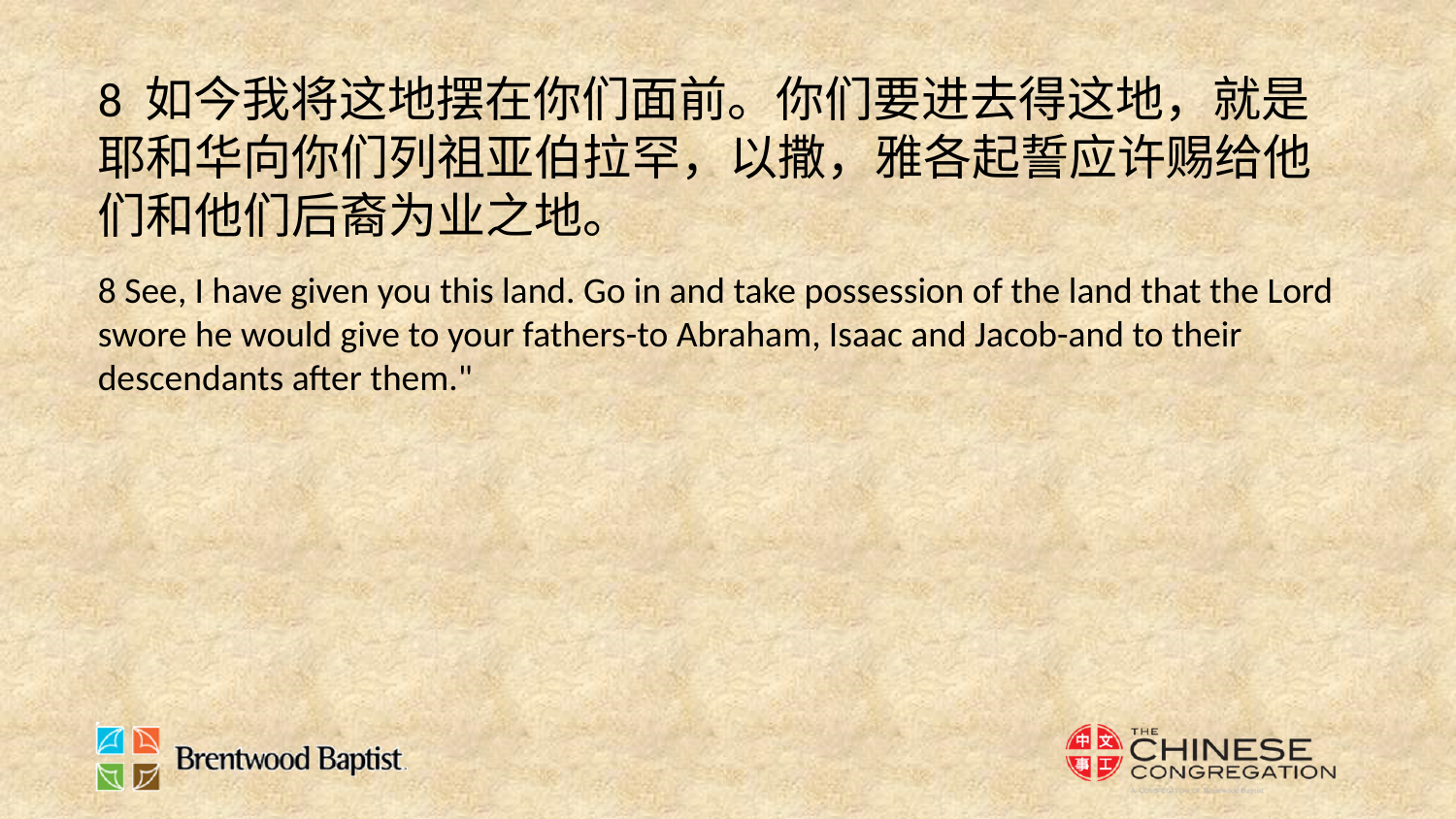

8 如今我将这地摆在你们面前。你们要进去得这地，就是耶和华向你们列祖亚伯拉罕，以撒，雅各起誓应许赐给他们和他们后裔为业之地。

8 See, I have given you this land. Go in and take possession of the land that the Lord swore he would give to your fathers-to Abraham, Isaac and Jacob-and to their descendants after them."